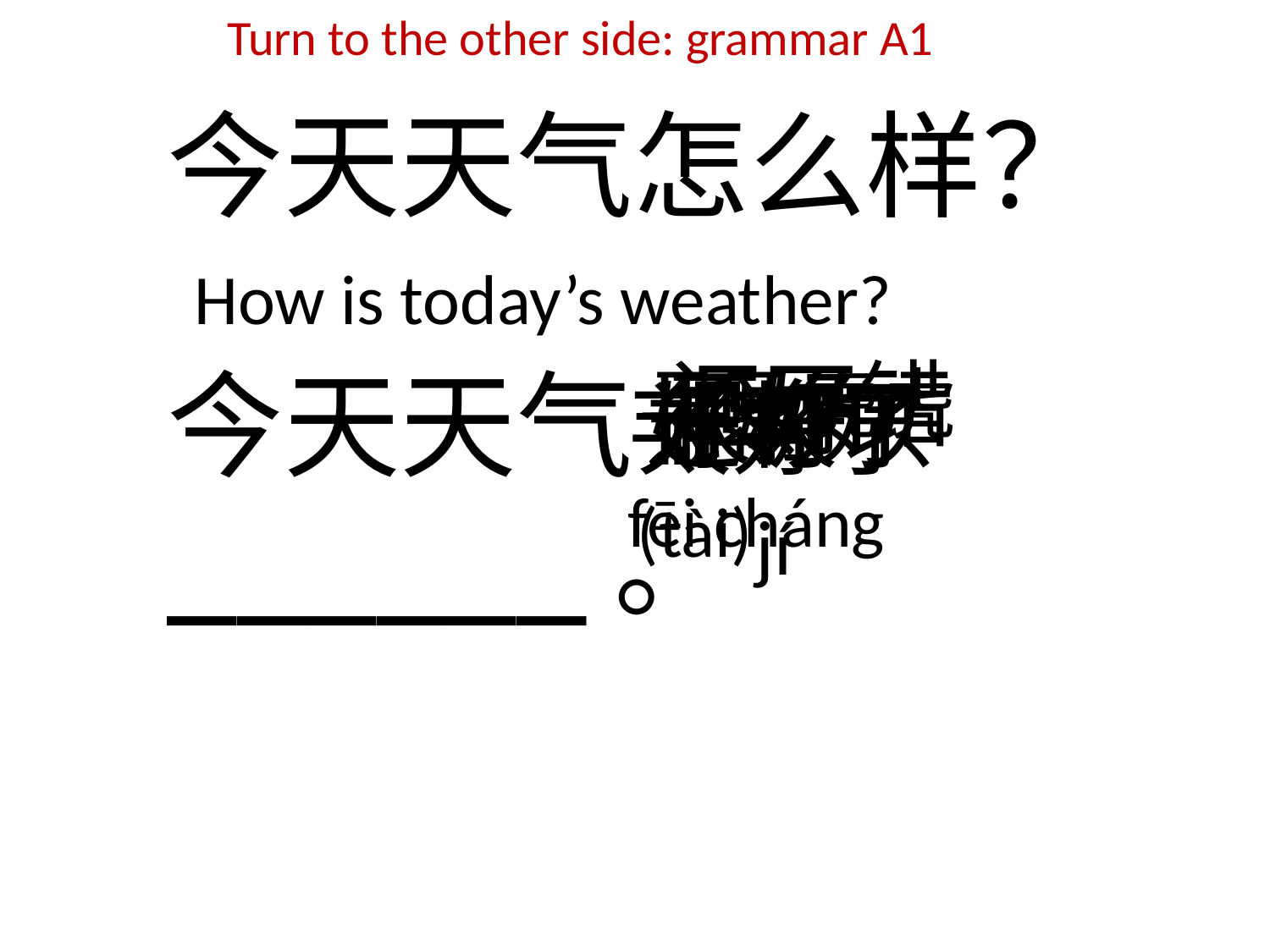

Turn to the other side: grammar A1
今天天气怎么样？
How is today’s weather?
还不错
今天天气______。
不好
马马虎虎
非常好
fēi cháng
很好
好极了
     jí
还可以
太好了
(tài)